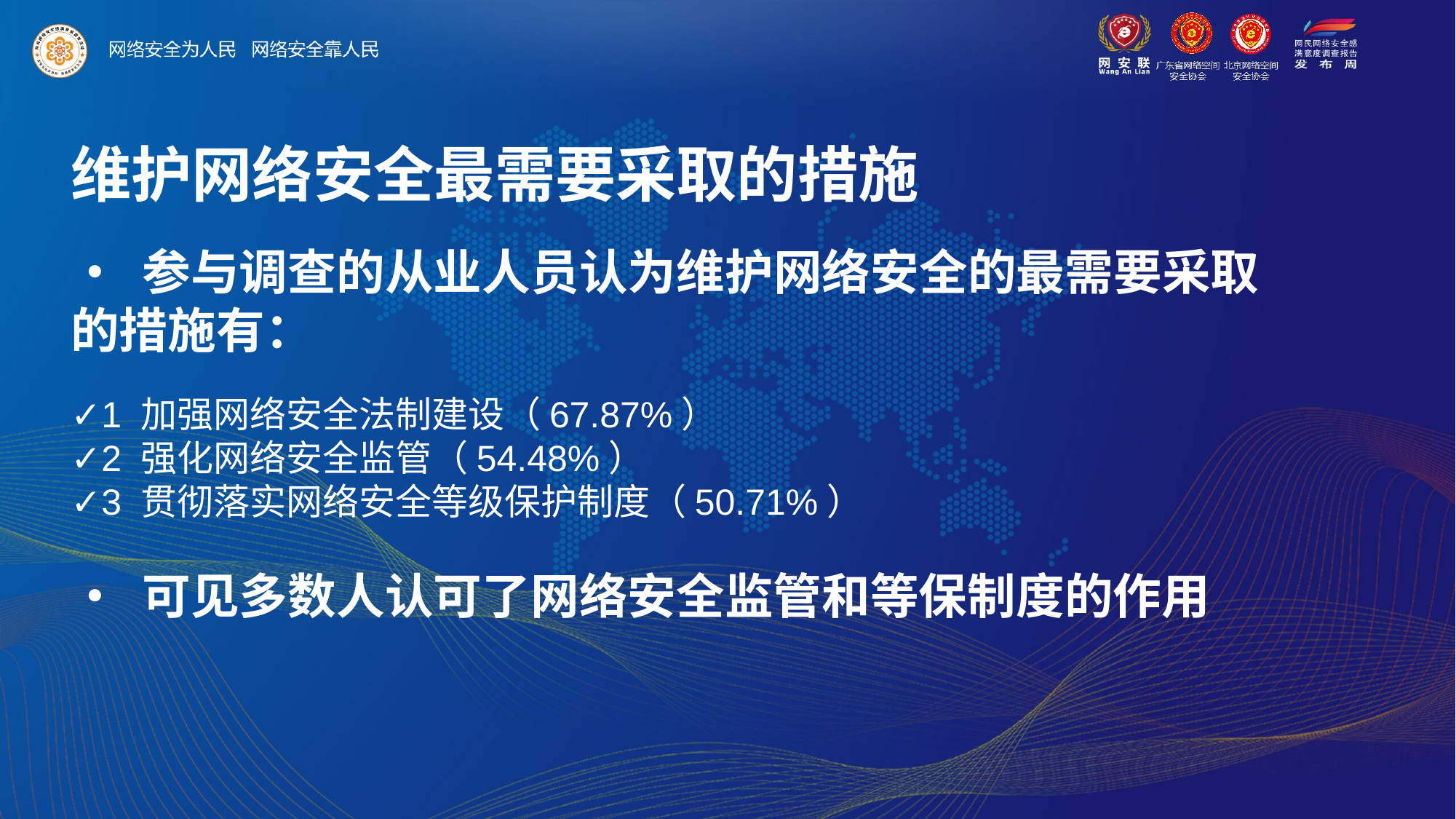

维护网络安全最需要采取的措施

• 参与调查的从业人员认为维护网络安全的最需要采取的措施有：

✓1 加强网络安全法制建设（67.87%）
✓2 强化网络安全监管（54.48%）
✓3 贯彻落实网络安全等级保护制度（50.71%）

• 可见多数人认可了网络安全监管和等保制度的作用